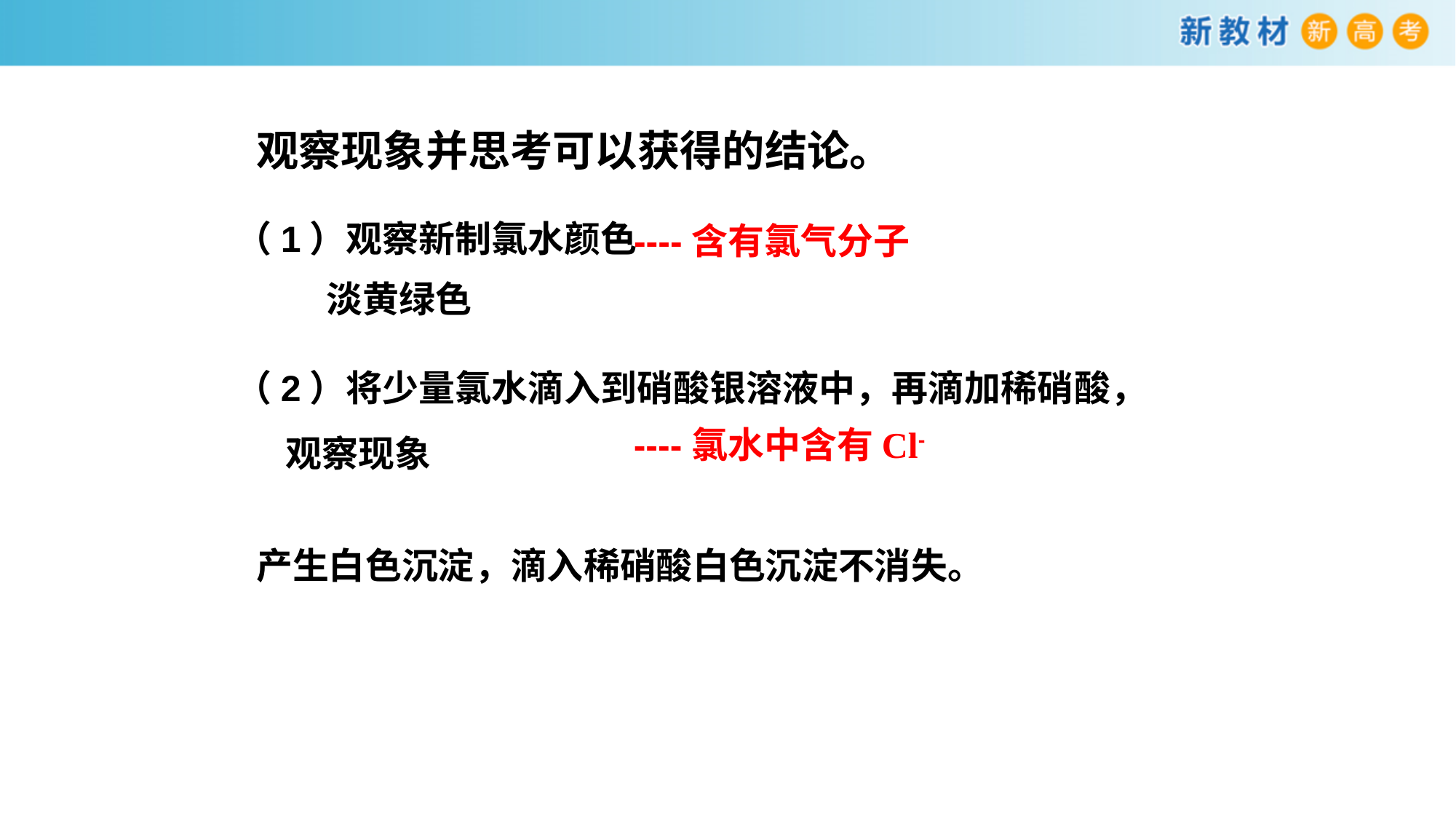

观察现象并思考可以获得的结论。
（1）观察新制氯水颜色
----含有氯气分子
淡黄绿色
（2）将少量氯水滴入到硝酸银溶液中，再滴加稀硝酸，
     观察现象
----氯水中含有Cl-
产生白色沉淀，滴入稀硝酸白色沉淀不消失。